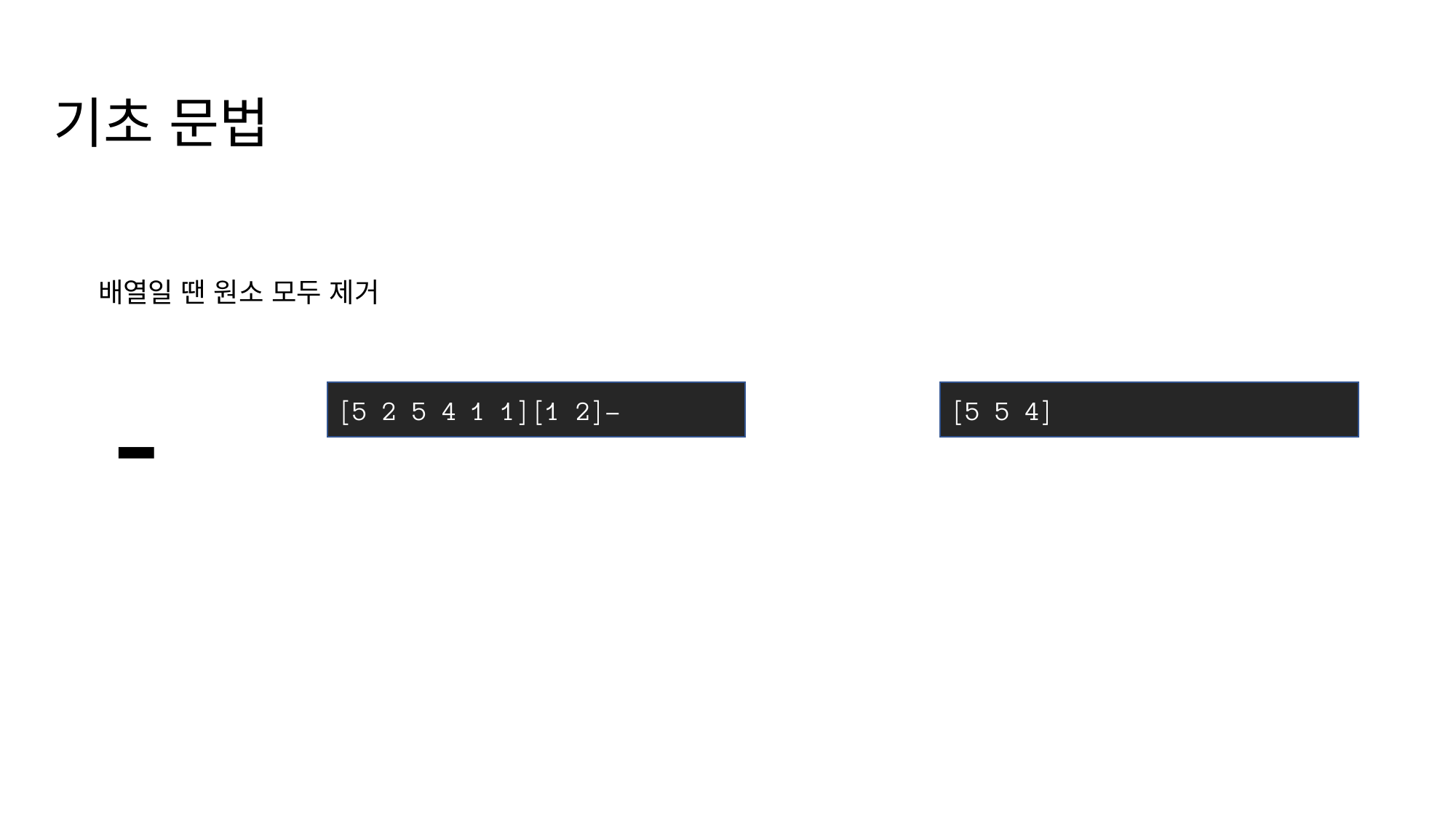

기초 문법
-
배열일 땐 원소 모두 제거
[5 2 5 4 1 1][1 2]-
[5 5 4]